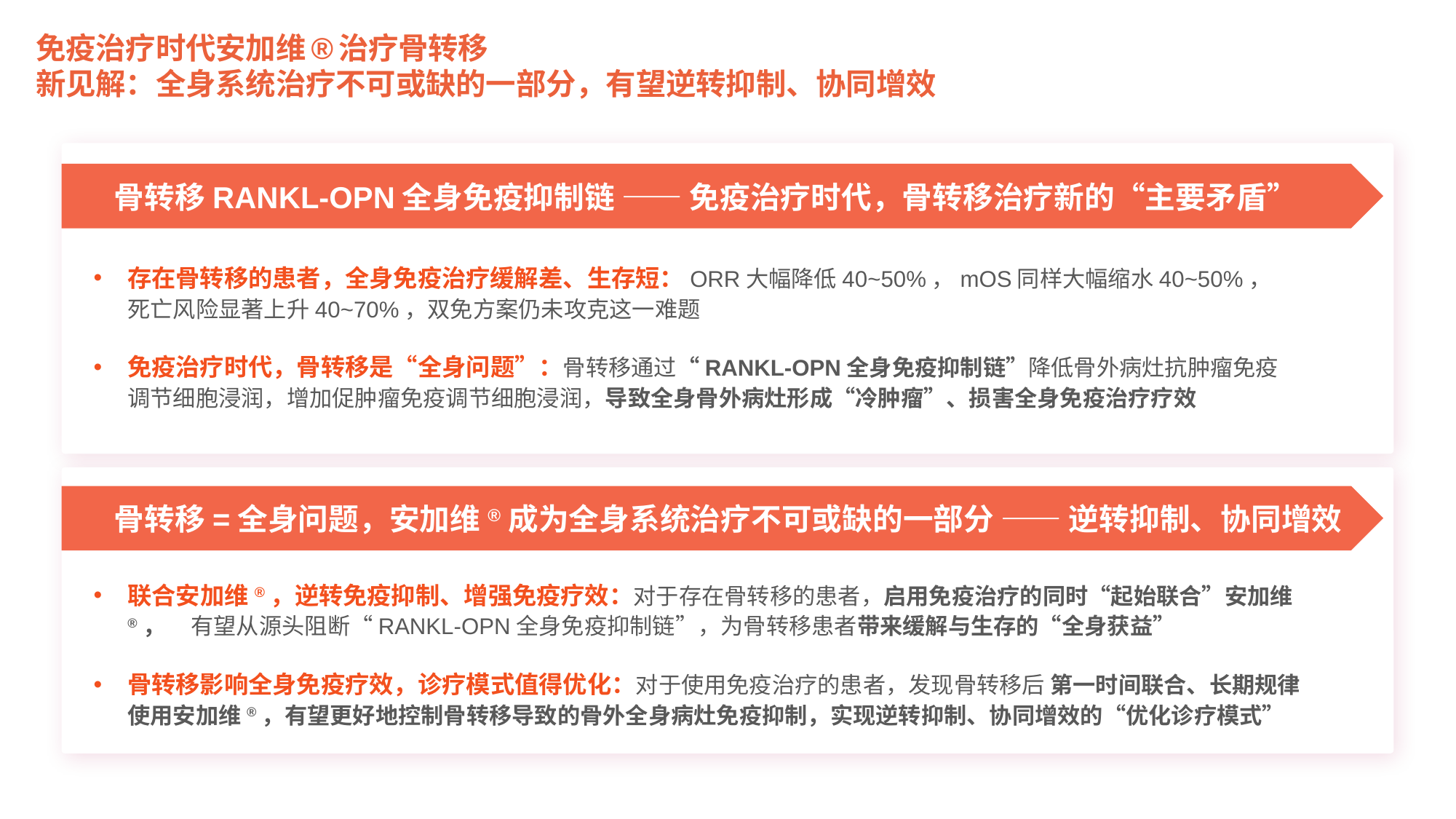

免疫治疗时代安加维®治疗骨转移
新见解：全身系统治疗不可或缺的一部分，有望逆转抑制、协同增效

     骨转移RANKL-OPN全身免疫抑制链 —— 免疫治疗时代，骨转移治疗新的“主要矛盾”

存在骨转移的患者，全身免疫治疗缓解差、生存短：ORR大幅降低40~50%，mOS同样大幅缩水40~50%， 死亡风险显著上升40~70%，双免方案仍未攻克这一难题
免疫治疗时代，骨转移是“全身问题”：骨转移通过“RANKL-OPN全身免疫抑制链”降低骨外病灶抗肿瘤免疫调节细胞浸润，增加促肿瘤免疫调节细胞浸润，导致全身骨外病灶形成“冷肿瘤”、损害全身免疫治疗疗效

     骨转移=全身问题，安加维®成为全身系统治疗不可或缺的一部分 —— 逆转抑制、协同增效

联合安加维®，逆转免疫抑制、增强免疫疗效：对于存在骨转移的患者，启用免疫治疗的同时“起始联合”安加维®，     有望从源头阻断“RANKL-OPN全身免疫抑制链”，为骨转移患者带来缓解与生存的“全身获益”
骨转移影响全身免疫疗效，诊疗模式值得优化：对于使用免疫治疗的患者，发现骨转移后 第一时间联合、长期规律使用安加维®，有望更好地控制骨转移导致的骨外全身病灶免疫抑制，实现逆转抑制、协同增效的“优化诊疗模式”